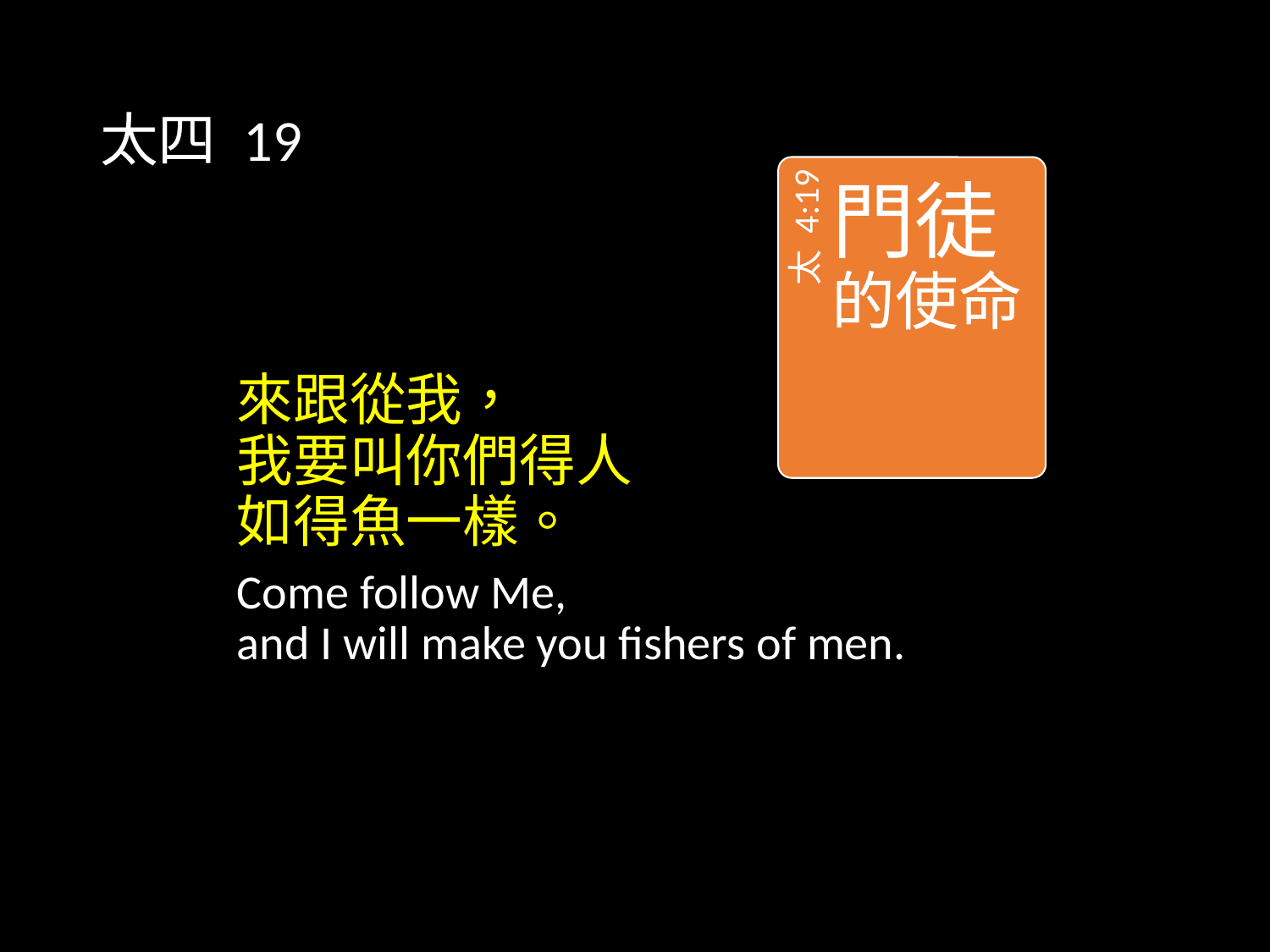

# 太四 19

太 4:19

門徒的使命
來跟從我，
我要叫你們得人
如得魚一樣。
Come follow Me,
and I will make you fishers of men.